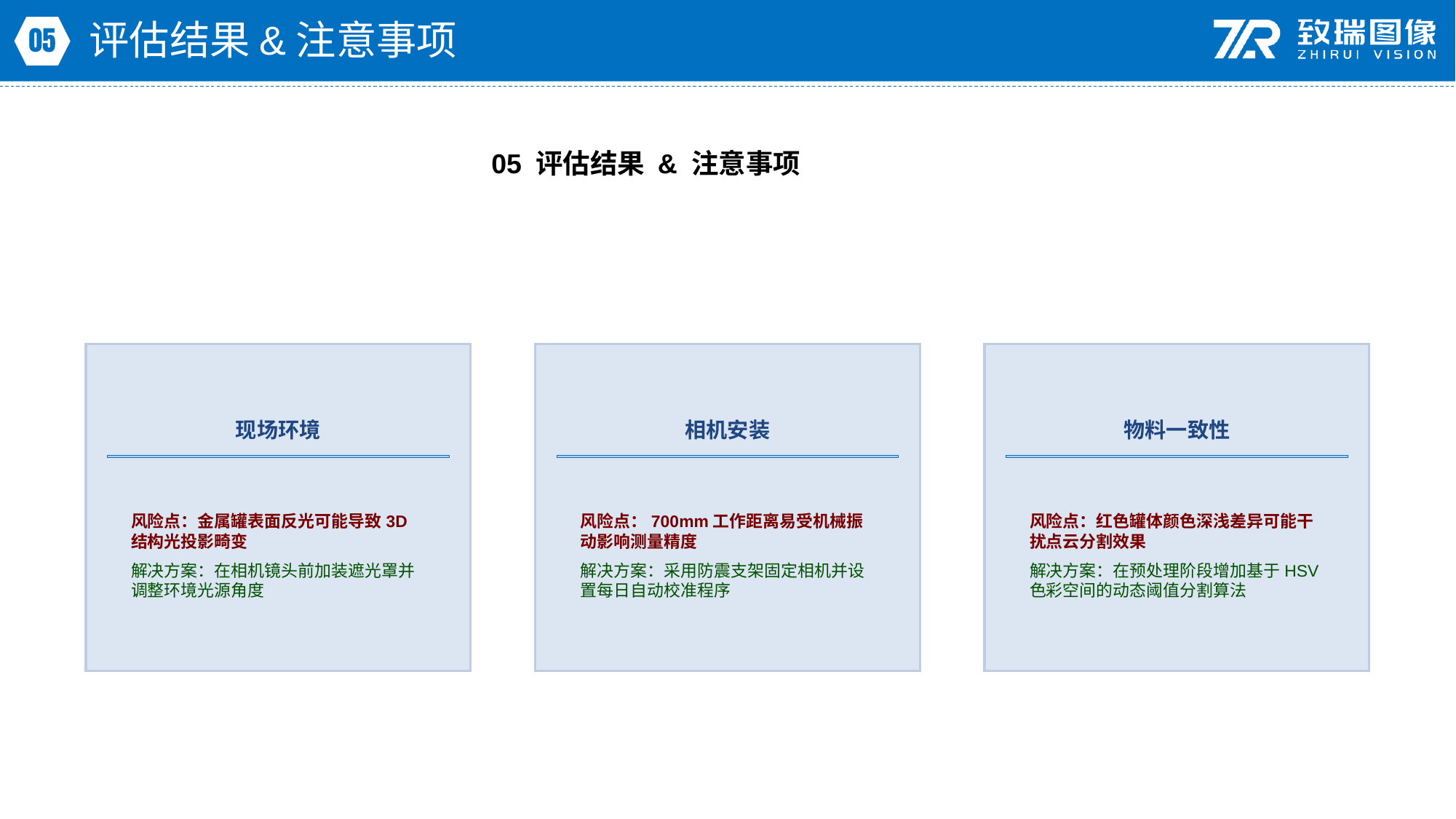

评估结果&注意事项
05

05 评估结果 & 注意事项

现场环境

相机安装

物料一致性

风险点：金属罐表面反光可能导致3D结构光投影畸变
解决方案：在相机镜头前加装遮光罩并调整环境光源角度

风险点：700mm工作距离易受机械振动影响测量精度
解决方案：采用防震支架固定相机并设置每日自动校准程序

风险点：红色罐体颜色深浅差异可能干扰点云分割效果
解决方案：在预处理阶段增加基于HSV色彩空间的动态阈值分割算法